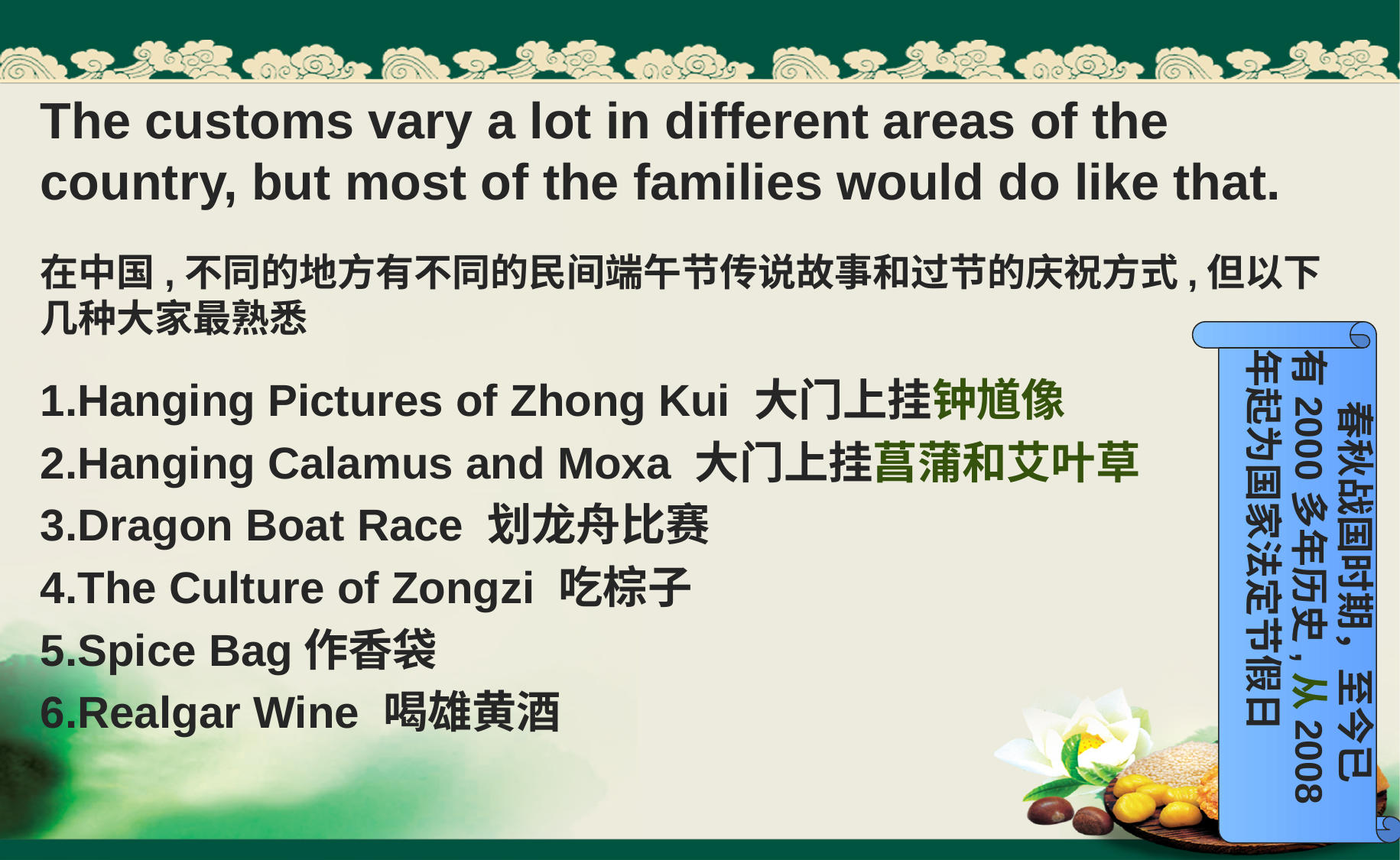

The customs vary a lot in different areas of the country, but most of the families would do like that.
在中国,不同的地方有不同的民间端午节传说故事和过节的庆祝方式,但以下几种大家最熟悉
1.Hanging Pictures of Zhong Kui 大门上挂钟馗像
2.Hanging Calamus and Moxa 大门上挂菖蒲和艾叶草
3.Dragon Boat Race 划龙舟比赛
4.The Culture of Zongzi 吃棕子
5.Spice Bag作香袋
6.Realgar Wine 喝雄黄酒
      春秋战国时期，至今已有2000多年历史,从2008年起为国家法定节假日